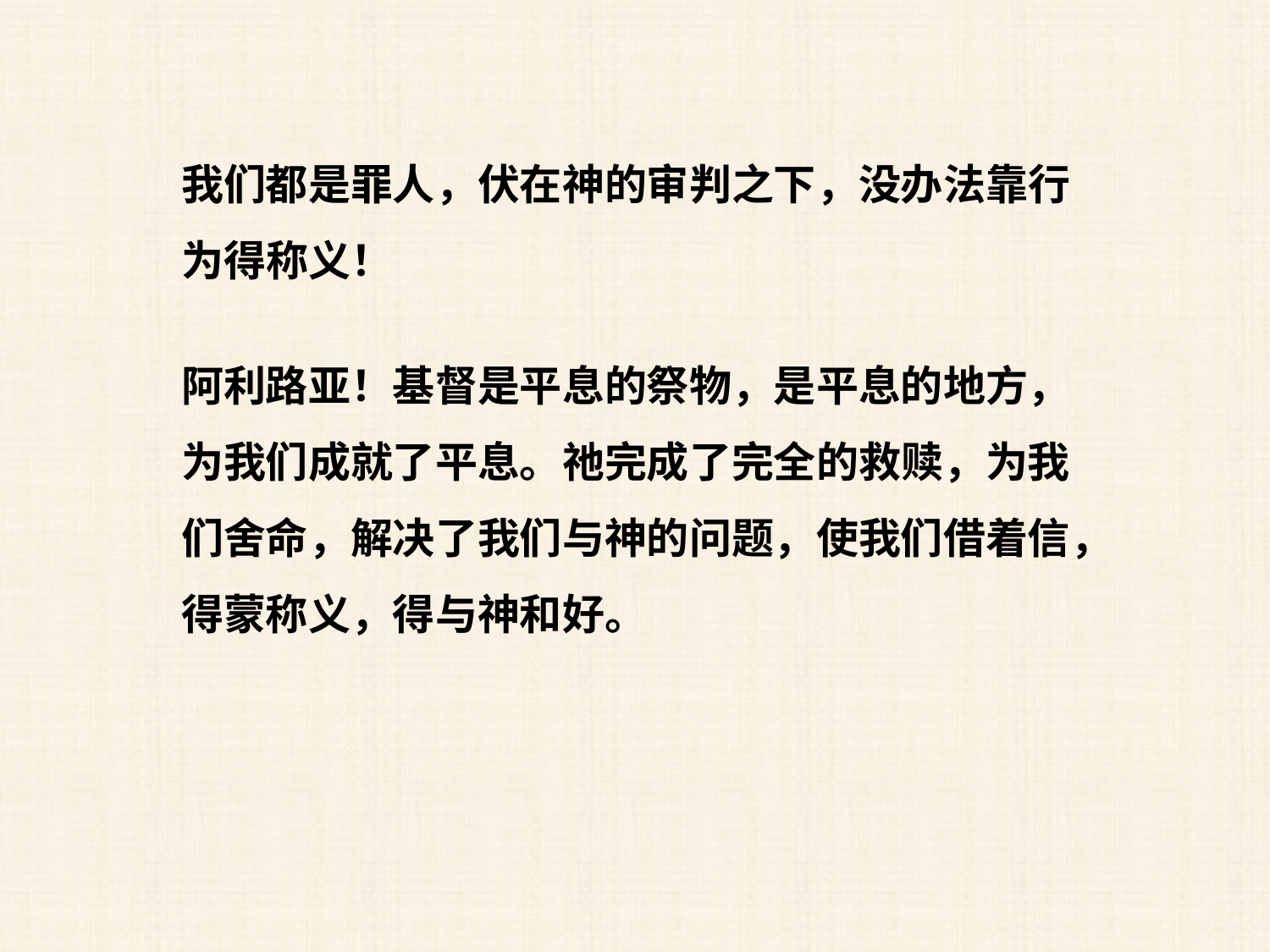

我们都是罪人，伏在神的审判之下，没办法靠行为得称义！
阿利路亚！基督是平息的祭物，是平息的地方，为我们成就了平息。祂完成了完全的救赎，为我们舍命，解决了我们与神的问题，使我们借着信，得蒙称义，得与神和好。